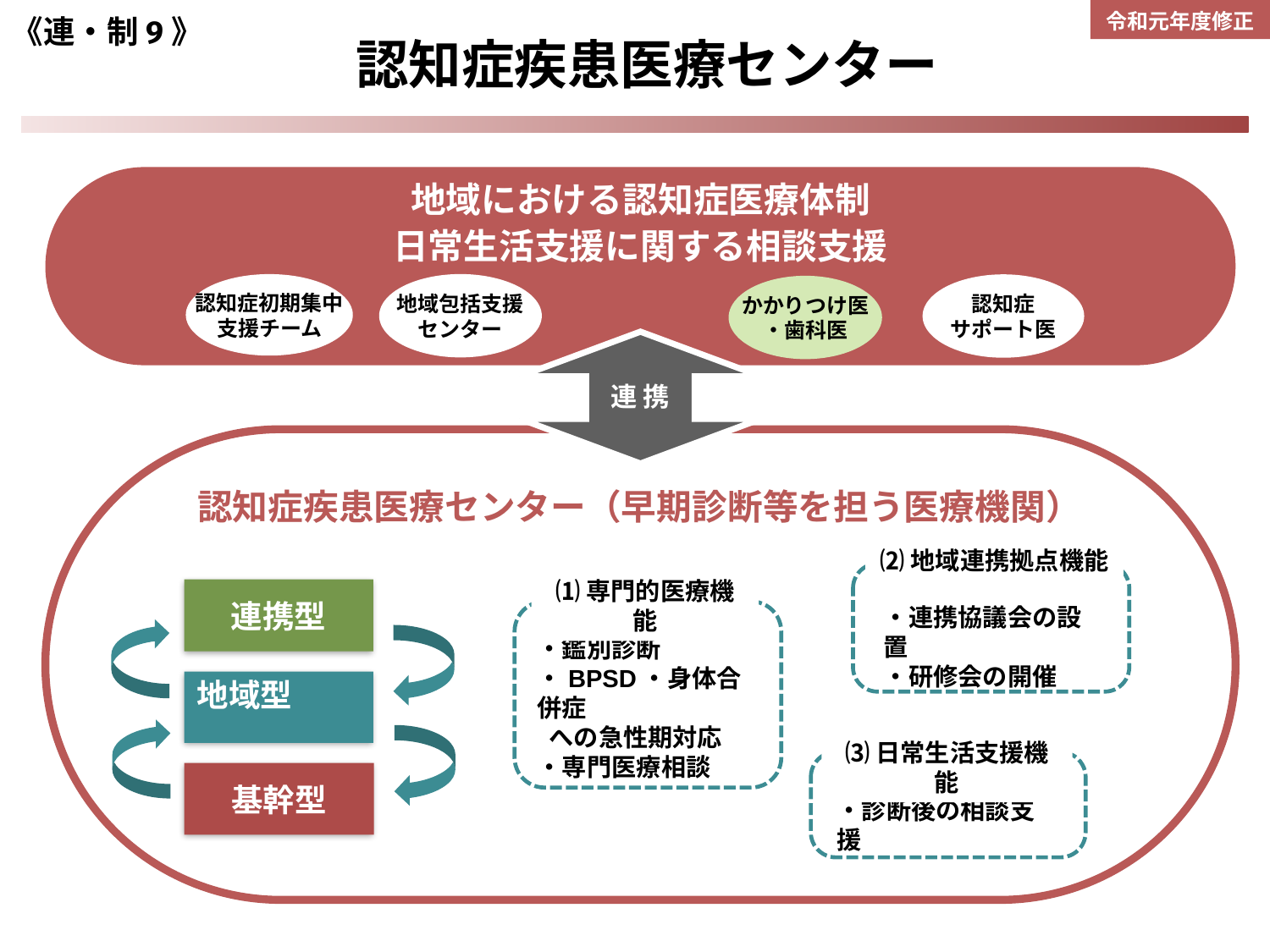

令和元年度修正
《連・制9》
認知症疾患医療センター

地域における認知症医療体制
日常生活支援に関する相談支援

認知症初期集中
支援チーム
地域包括支援
センター
認知症
サポート医
かかりつけ医
・歯科医

連 携
認知症疾患医療センター（早期診断等を担う医療機関）

⑵地域連携拠点機能

・連携協議会の設置
・研修会の開催
⑴専門的医療機能

・鑑別診断
・BPSD・身体合併症
 への急性期対応
・専門医療相談
連携型

地域型

⑶日常生活支援機能

・診断後の相談支援

基幹型